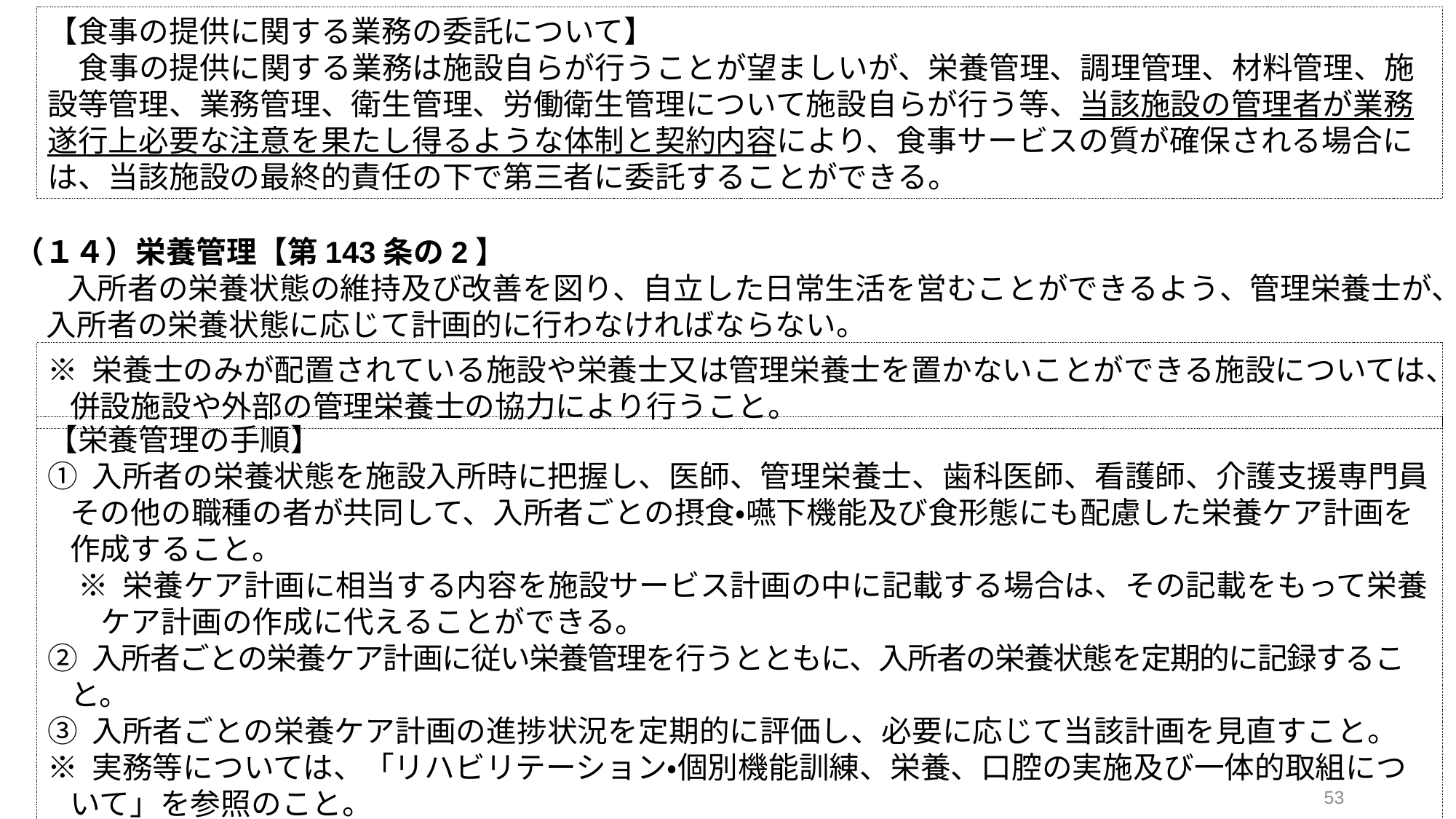

（１４）栄養管理【第143条の2】
入所者の栄養状態の維持及び改善を図り、自立した日常生活を営むことができるよう、管理栄養士が、入所者の栄養状態に応じて計画的に行わなければならない。

【食事の提供に関する業務の委託について】
食事の提供に関する業務は施設自らが行うことが望ましいが、栄養管理、調理管理、材料管理、施設等管理、業務管理、衛生管理、労働衛生管理について施設自らが行う等、当該施設の管理者が業務遂行上必要な注意を果たし得るような体制と契約内容により、食事サービスの質が確保される場合には、当該施設の最終的責任の下で第三者に委託することができる。
※ 栄養士のみが配置されている施設や栄養士又は管理栄養士を置かないことができる施設については、併設施設や外部の管理栄養士の協力により行うこと。
【栄養管理の手順】
① 入所者の栄養状態を施設入所時に把握し、医師、管理栄養士、歯科医師、看護師、介護支援専門員その他の職種の者が共同して、入所者ごとの摂食・嚥下機能及び食形態にも配慮した栄養ケア計画を作成すること。
※ 栄養ケア計画に相当する内容を施設サービス計画の中に記載する場合は、その記載をもって栄養ケア計画の作成に代えることができる。
② 入所者ごとの栄養ケア計画に従い栄養管理を行うとともに、入所者の栄養状態を定期的に記録すること。
③ 入所者ごとの栄養ケア計画の進捗状況を定期的に評価し、必要に応じて当該計画を見直すこと。
※ 実務等については、「リハビリテーション・個別機能訓練、栄養、口腔の実施及び一体的取組について」を参照のこと。
53